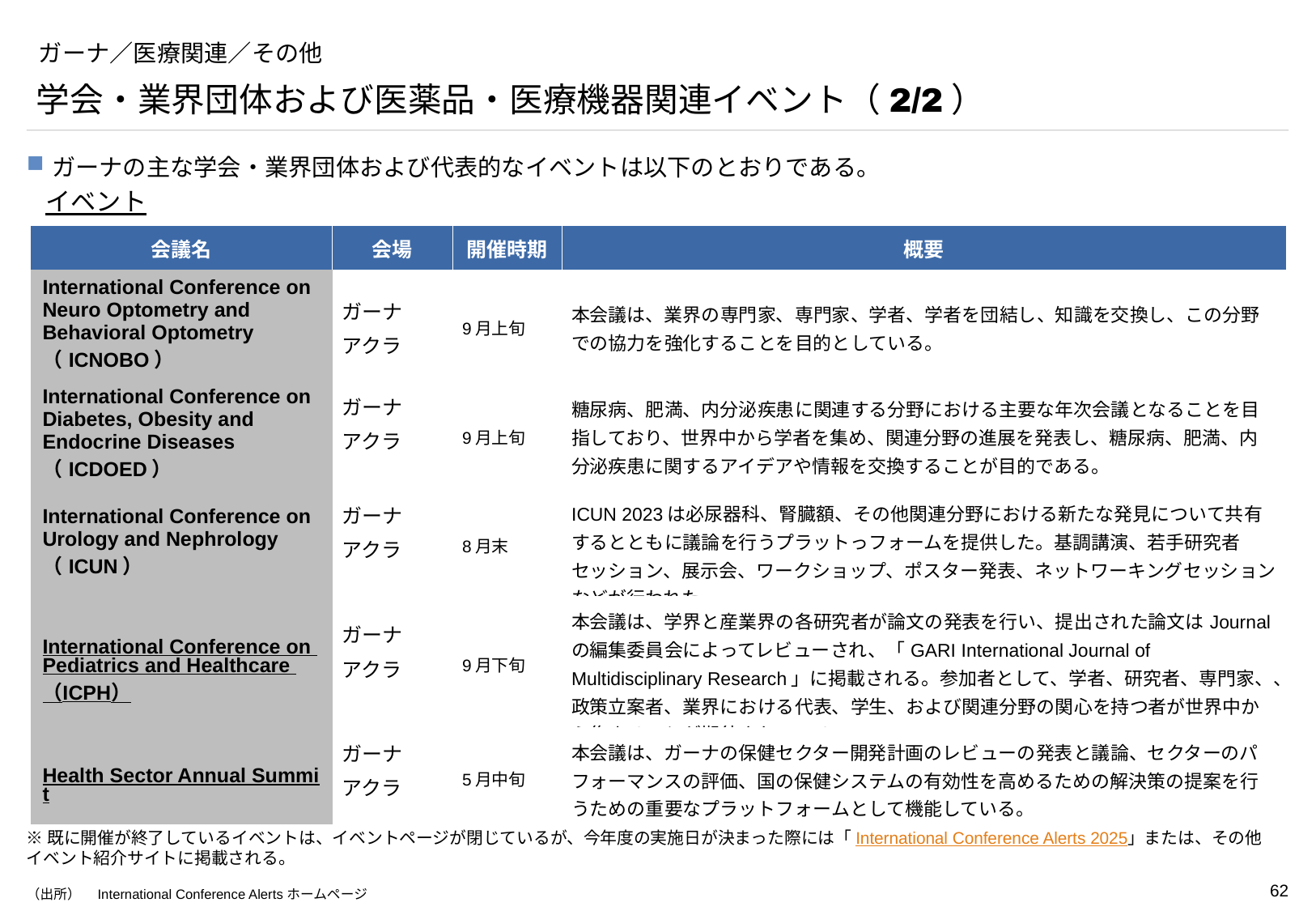

# ガーナ／医療関連／その他
学会・業界団体および医薬品・医療機器関連イベント（2/2）
ガーナの主な学会・業界団体および代表的なイベントは以下のとおりである。
イベント
| 会議名 | 会場 | 開催時期 | 概要 |
| --- | --- | --- | --- |
| International Conference on Neuro Optometry and Behavioral Optometry （ICNOBO） | ガーナ アクラ | 9月上旬 | 本会議は、業界の専門家、専門家、学者、学者を団結し、知識を交換し、この分野での協力を強化することを目的としている。 |
| International Conference on Diabetes, Obesity and Endocrine Diseases （ICDOED） | ガーナ アクラ | 9月上旬 | 糖尿病、肥満、内分泌疾患に関連する分野における主要な年次会議となることを目指しており、世界中から学者を集め、関連分野の進展を発表し、糖尿病、肥満、内分泌疾患に関するアイデアや情報を交換することが目的である。 |
| International Conference on Urology and Nephrology （ICUN） | ガーナ アクラ | 8月末 | ICUN 2023は必尿器科、腎臓額、その他関連分野における新たな発見について共有するとともに議論を行うプラットっフォームを提供した。基調講演、若手研究者セッション、展示会、ワークショップ、ポスター発表、ネットワーキングセッションなどが行われた。 |
| International Conference on Pediatrics and Healthcare （ICPH） | ガーナ アクラ | 9月下旬 | 本会議は、学界と産業界の各研究者が論文の発表を行い、提出された論文はJournalの編集委員会によってレビューされ、「GARI International Journal of Multidisciplinary Research」に掲載される。参加者として、学者、研究者、専門家、、政策立案者、業界における代表、学生、および関連分野の関心を持つ者が世界中から集まることが期待されている。 |
| Health Sector Annual Summit | ガーナ アクラ | 5月中旬 | 本会議は、ガーナの保健セクター開発計画のレビューの発表と議論、セクターのパフォーマンスの評価、国の保健システムの有効性を高めるための解決策の提案を行うための重要なプラットフォームとして機能している。 |
※既に開催が終了しているイベントは、イベントページが閉じているが、今年度の実施日が決まった際には「International Conference Alerts 2025」または、その他イベント紹介サイトに掲載される。
（出所）　International Conference Alertsホームページ